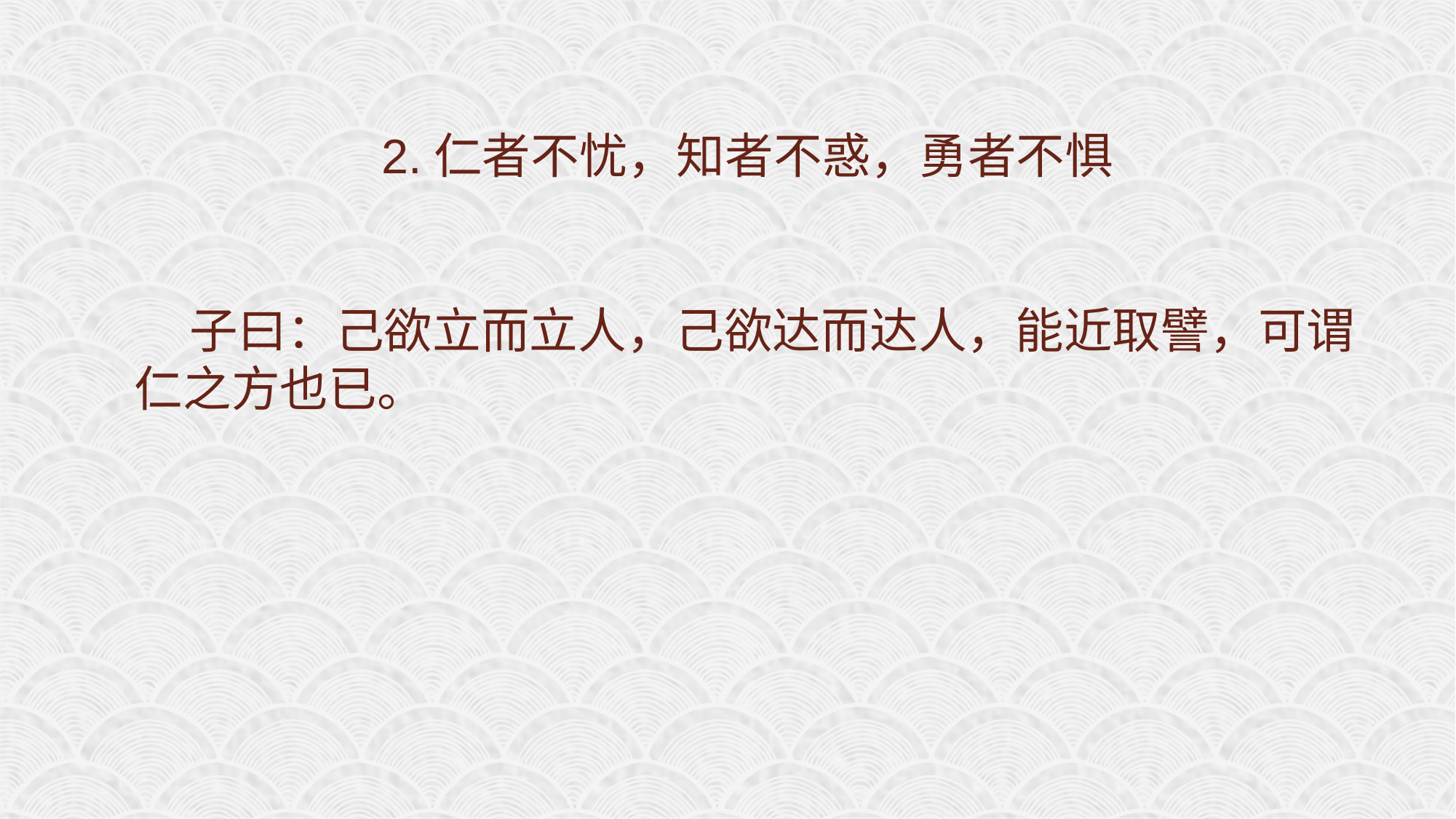

2.仁者不忧，知者不惑，勇者不惧

    子曰：己欲立而立人，己欲达而达人，能近取譬，可谓仁之方也已。